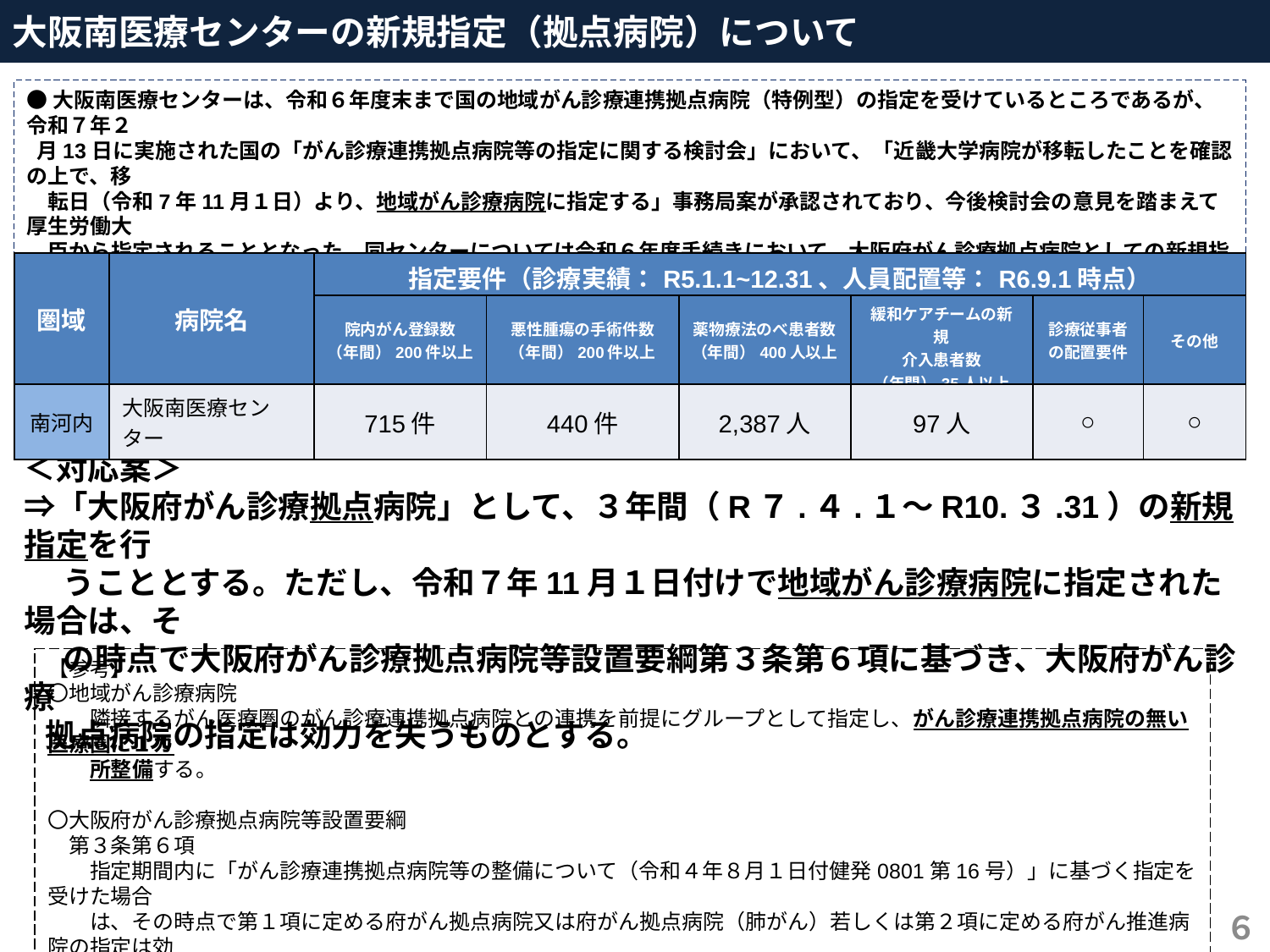

大阪南医療センターの新規指定（拠点病院）について
●大阪南医療センターは、令和６年度末まで国の地域がん診療連携拠点病院（特例型）の指定を受けているところであるが、令和７年２
  月13日に実施された国の「がん診療連携拠点病院等の指定に関する検討会」において、「近畿大学病院が移転したことを確認の上で、移
　転日（令和7年11月１日）より、地域がん診療病院に指定する」事務局案が承認されており、今後検討会の意見を踏まえて厚生労働大
　臣から指定されることとなった。同センターについては令和６年度手続きにおいて、大阪府がん診療拠点病院としての新規指定申請があり、
　指定要件の充足が確認できたため、以下のり扱いとしてはどうか。
| 圏域 | 病院名 | 指定要件（診療実績：R5.1.1~12.31、人員配置等：R6.9.1時点） |  |  |  |  |  |
| --- | --- | --- | --- | --- | --- | --- | --- |
|  |  | 院内がん登録数 （年間）200件以上 | 悪性腫瘍の手術件数 （年間）200件以上 | 薬物療法のべ患者数 （年間）400人以上 | 緩和ケアチームの新規 介入患者数 （年間）35人以上 | 診療従事者の配置要件 | その他 |
| 南河内 | 大阪南医療センター | 715件 | 440件 | 2,387人 | 97人 | ○ | ○ |
＜対応案＞
⇒「大阪府がん診療拠点病院」として、３年間（R７.４.１～R10.３.31）の新規指定を行
 　うこととする。ただし、令和７年11月１日付けで地域がん診療病院に指定された場合は、そ
　 の時点で大阪府がん診療拠点病院等設置要綱第３条第６項に基づき、大阪府がん診療
   拠点病院の指定は効力を失うものとする。
【参考】
〇地域がん診療病院
　　隣接するがん医療圏のがん診療連携拠点病院との連携を前提にグループとして指定し、がん診療連携拠点病院の無い医療圏に１カ
　　所整備する。

〇大阪府がん診療拠点病院等設置要綱
　第３条第６項
　　指定期間内に「がん診療連携拠点病院等の整備について（令和４年８月１日付健発0801第16号）」に基づく指定を受けた場合
　　は、その時点で第１項に定める府がん拠点病院又は府がん拠点病院（肺がん）若しくは第２項に定める府がん推進病院の指定は効
　　力を失うものとする。
６